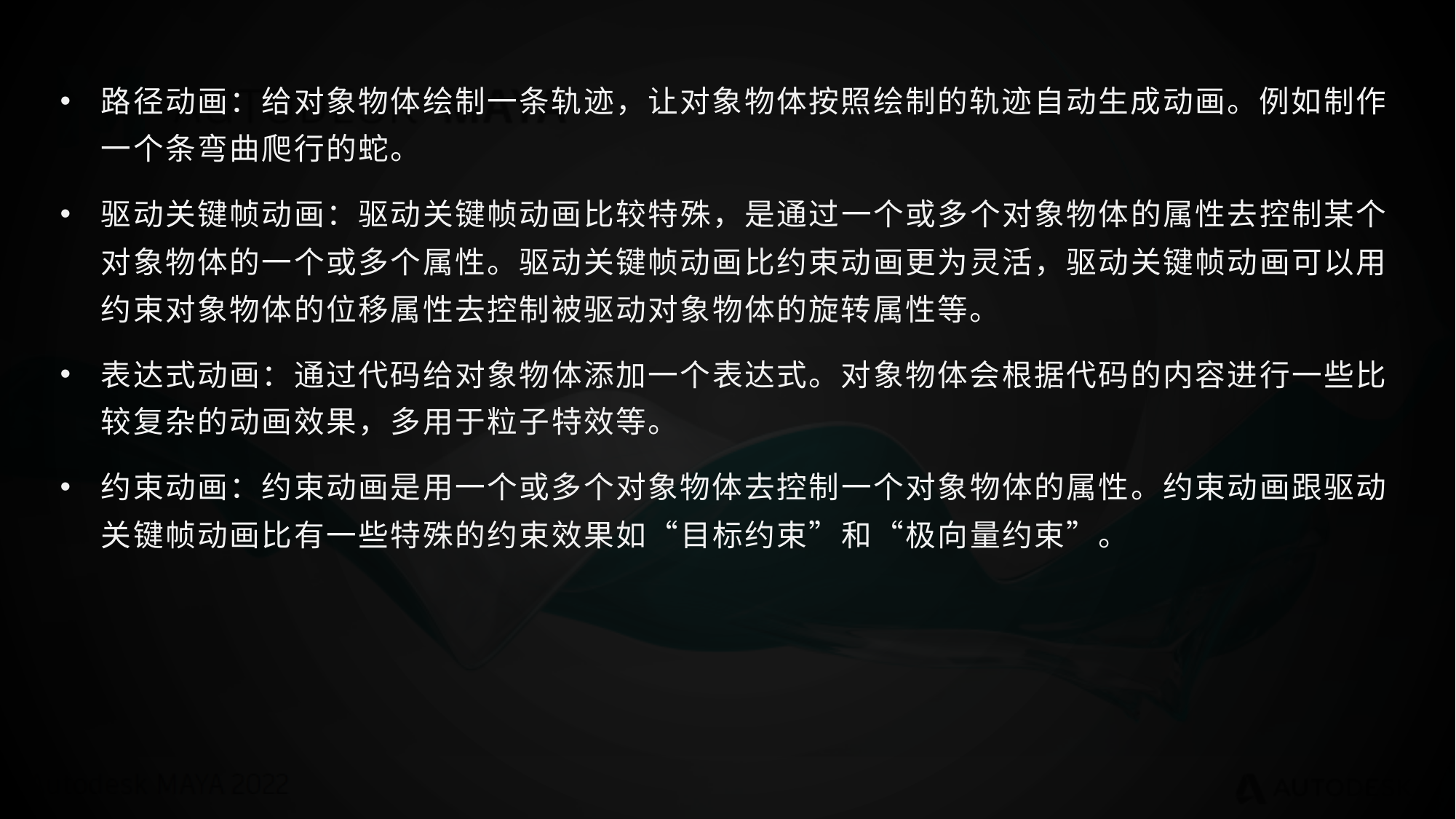

路径动画：给对象物体绘制一条轨迹，让对象物体按照绘制的轨迹自动生成动画。例如制作一个条弯曲爬行的蛇。
驱动关键帧动画：驱动关键帧动画比较特殊，是通过一个或多个对象物体的属性去控制某个对象物体的一个或多个属性。驱动关键帧动画比约束动画更为灵活，驱动关键帧动画可以用约束对象物体的位移属性去控制被驱动对象物体的旋转属性等。
表达式动画：通过代码给对象物体添加一个表达式。对象物体会根据代码的内容进行一些比较复杂的动画效果，多用于粒子特效等。
约束动画：约束动画是用一个或多个对象物体去控制一个对象物体的属性。约束动画跟驱动关键帧动画比有一些特殊的约束效果如“目标约束”和“极向量约束”。